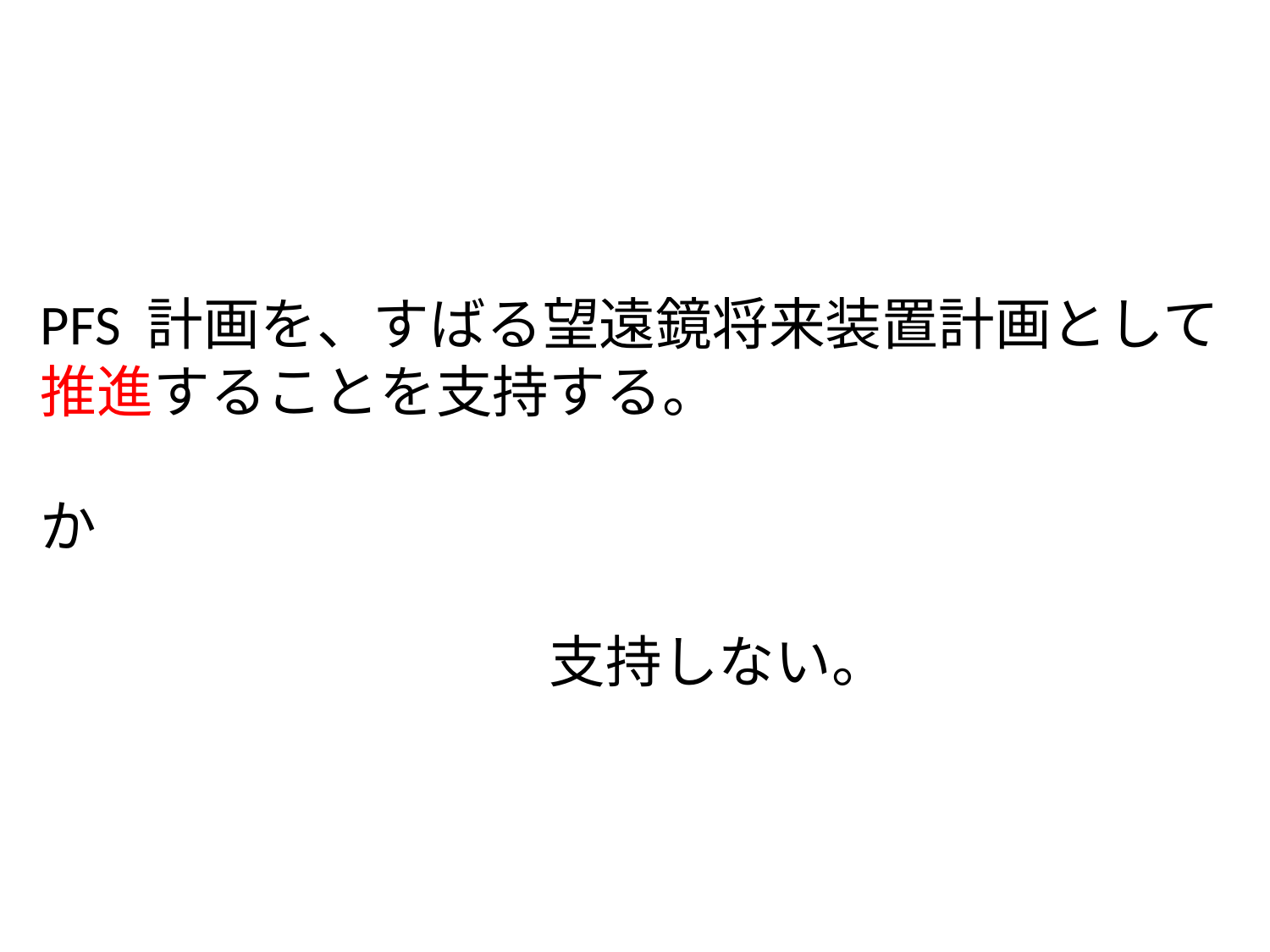

PFS 計画を、すばる望遠鏡将来装置計画として
推進することを支持する。

か

　　　　　　　　　支持しない。